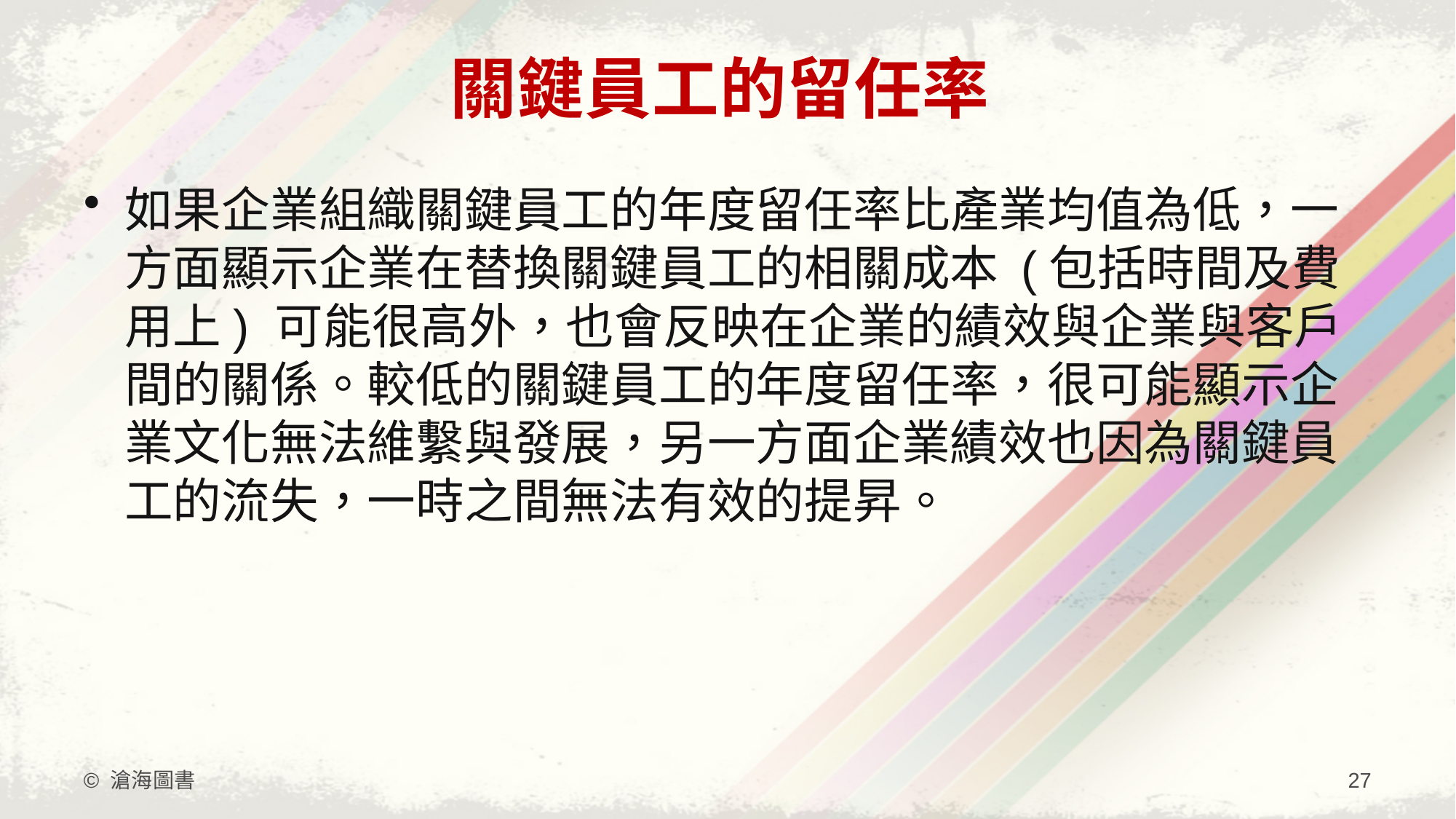

# 關鍵員工的留任率
如果企業組織關鍵員工的年度留任率比產業均值為低，一方面顯示企業在替換關鍵員工的相關成本 (包括時間及費用上) 可能很高外，也會反映在企業的績效與企業與客戶間的關係。較低的關鍵員工的年度留任率，很可能顯示企業文化無法維繫與發展，另一方面企業績效也因為關鍵員工的流失，一時之間無法有效的提昇。
© 滄海圖書
27